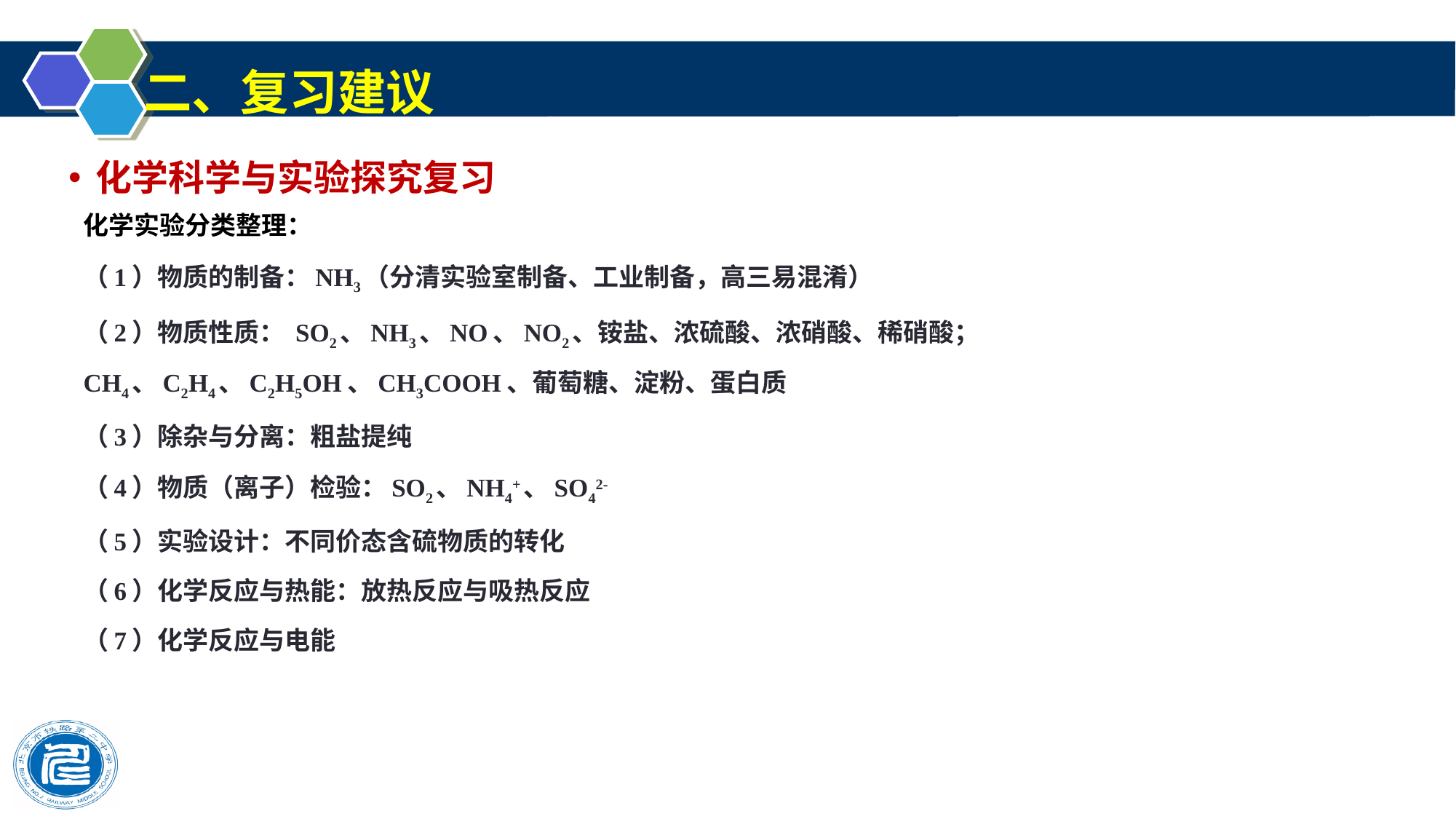

二、复习建议
化学科学与实验探究复习
化学实验分类整理：
（1）物质的制备：NH3（分清实验室制备、工业制备，高三易混淆）
（2）物质性质： SO2、NH3、NO、NO2、铵盐、浓硫酸、浓硝酸、稀硝酸；CH4、C2H4、C2H5OH、CH3COOH、葡萄糖、淀粉、蛋白质
（3）除杂与分离：粗盐提纯
（4）物质（离子）检验：SO2、NH4+、SO42-
（5）实验设计：不同价态含硫物质的转化
（6）化学反应与热能：放热反应与吸热反应
（7）化学反应与电能